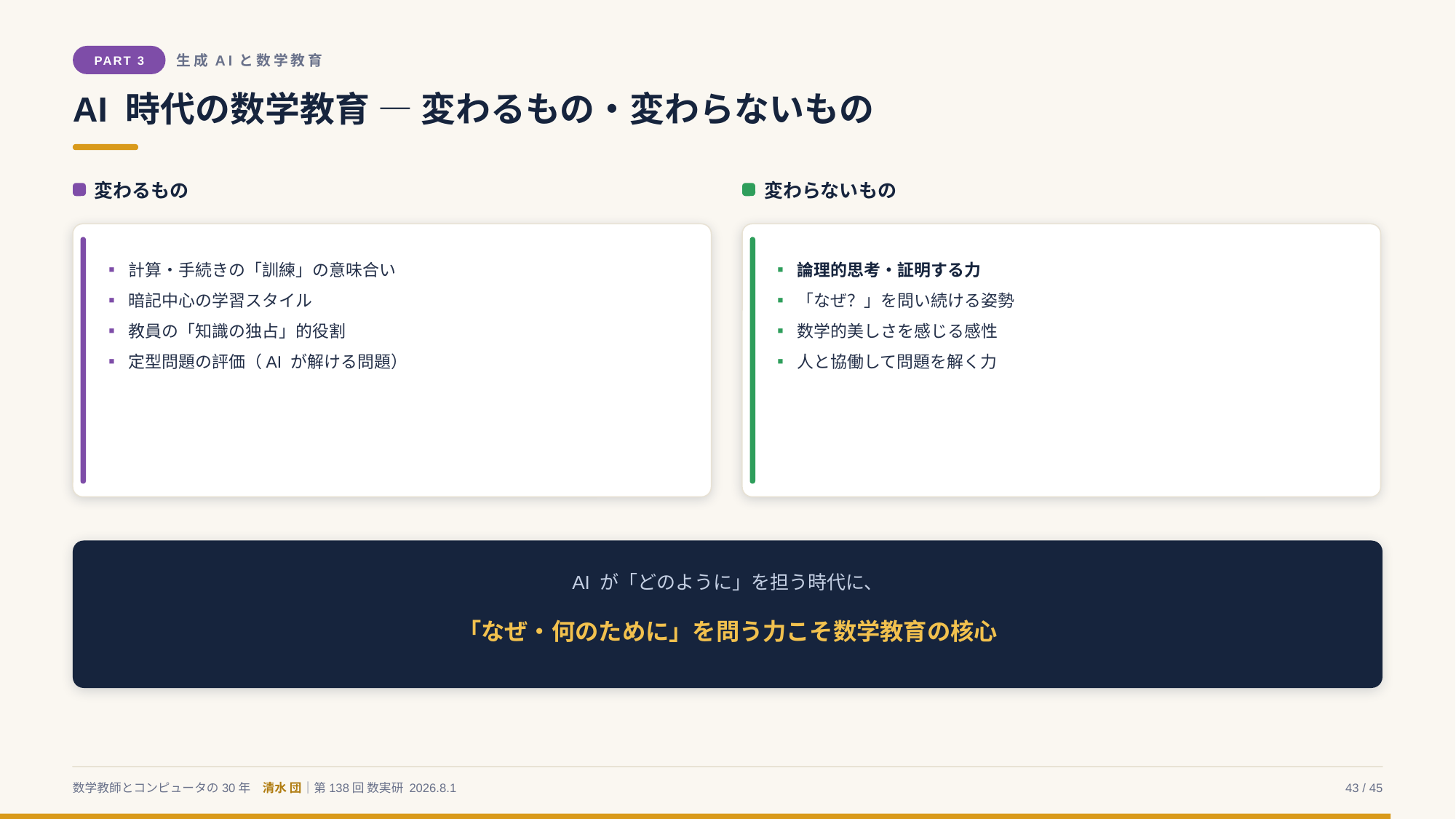

PART 3
生成AIと数学教育
AI 時代の数学教育 ― 変わるもの・変わらないもの

変わるもの
変わらないもの

▪ 計算・手続きの「訓練」の意味合い
▪ 暗記中心の学習スタイル
▪ 教員の「知識の独占」的役割
▪ 定型問題の評価（AI が解ける問題）
▪ 論理的思考・証明する力
▪ 「なぜ？」を問い続ける姿勢
▪ 数学的美しさを感じる感性
▪ 人と協働して問題を解く力

AI が「どのように」を担う時代に、
「なぜ・何のために」を問う力こそ数学教育の核心

数学教師とコンピュータの30年　清水 団｜第138回 数実研 2026.8.1
43 / 45